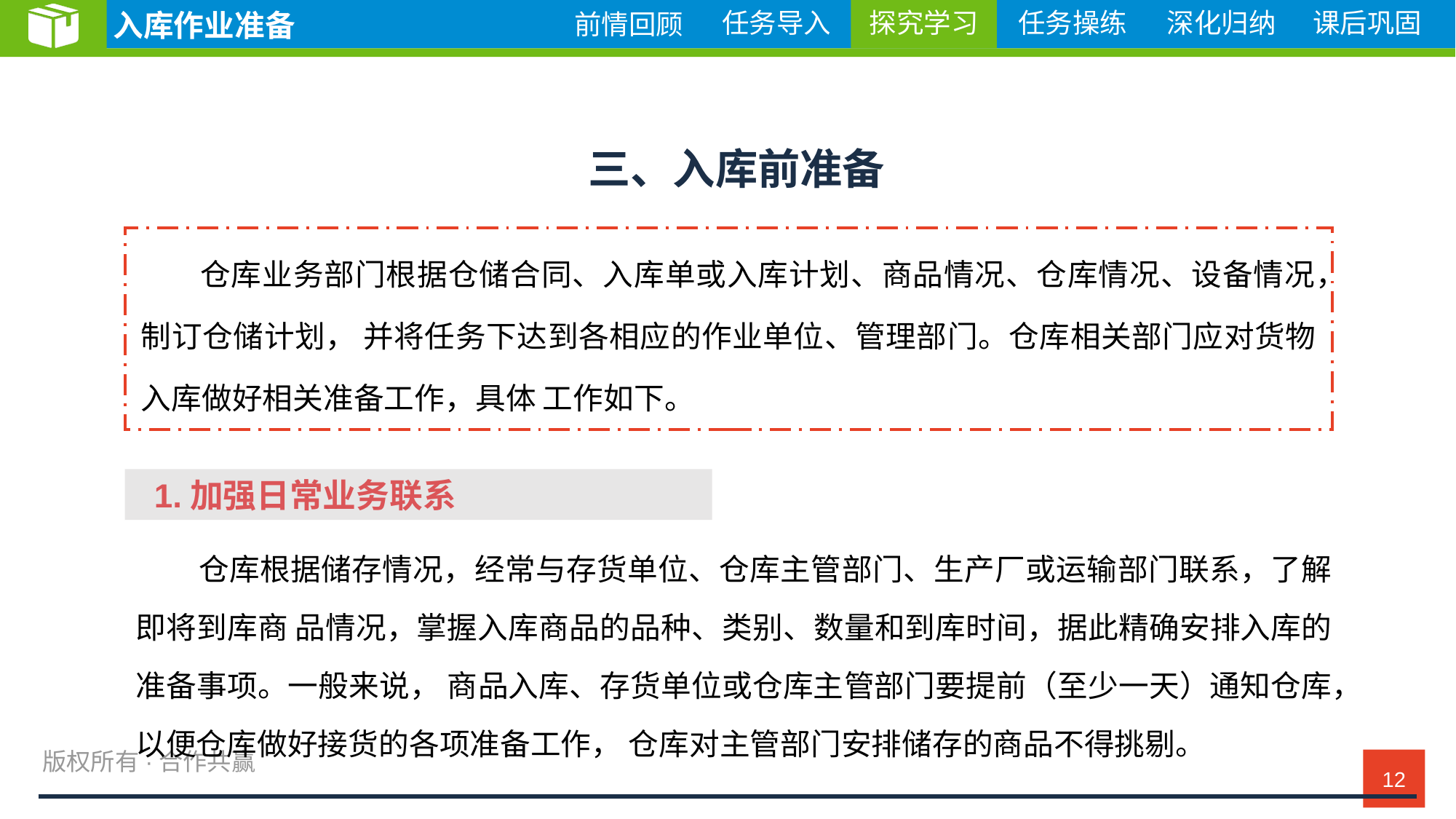

探究学习
# 三、入库前准备
  仓库业务部门根据仓储合同、入库单或入库计划、商品情况、仓库情况、设备情况，制订仓储计划， 并将任务下达到各相应的作业单位、管理部门。仓库相关部门应对货物入库做好相关准备工作，具体 工作如下。

  1.加强日常业务联系
仓库根据储存情况，经常与存货单位、仓库主管部门、生产厂或运输部门联系，了解即将到库商 品情况，掌握入库商品的品种、类别、数量和到库时间，据此精确安排入库的准备事项。一般来说， 商品入库、存货单位或仓库主管部门要提前（至少一天）通知仓库，以便仓库做好接货的各项准备工作， 仓库对主管部门安排储存的商品不得挑剔。
12